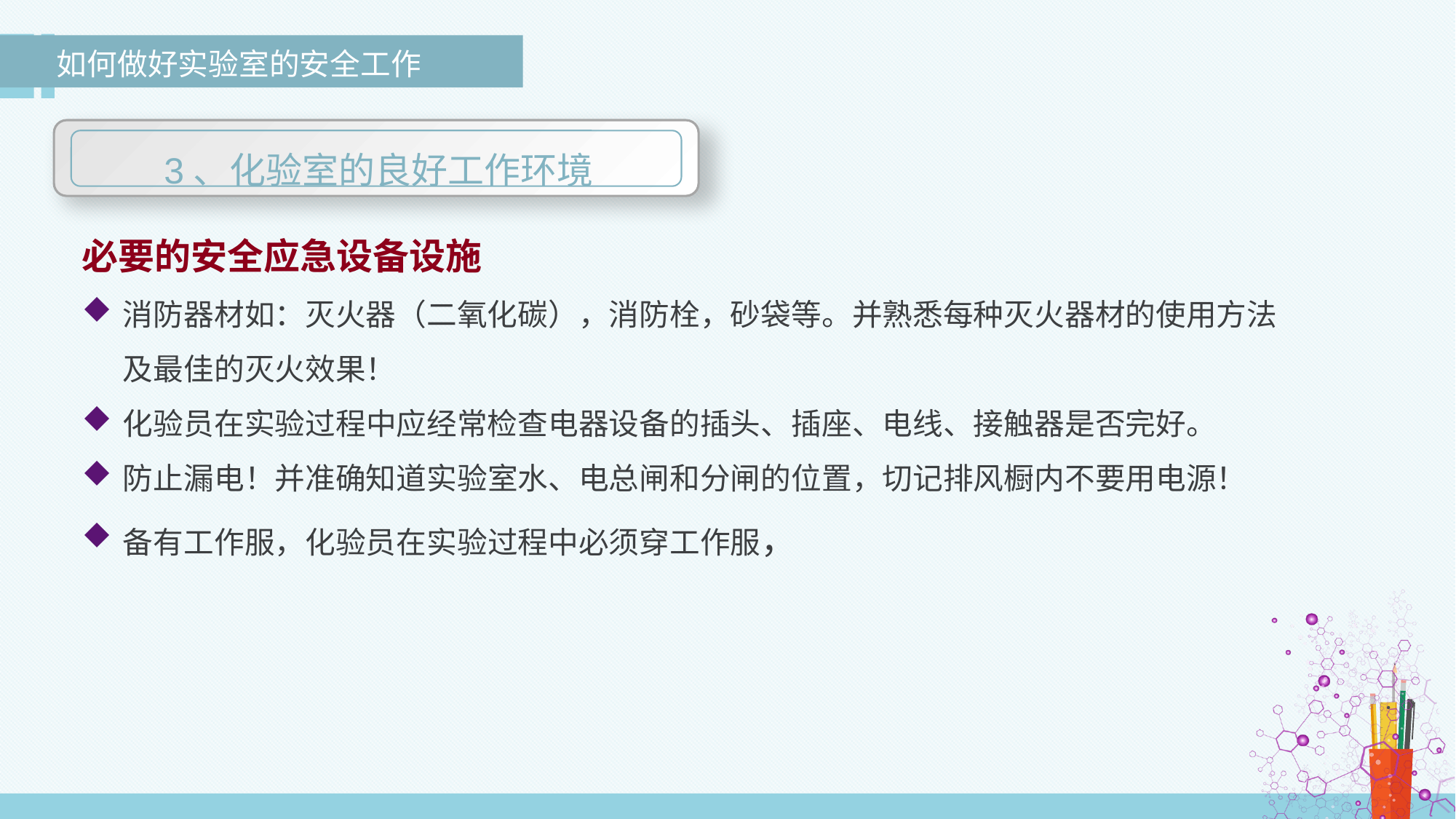

如何做好实验室的安全工作

 3、化验室的良好工作环境

必要的安全应急设备设施
消防器材如：灭火器（二氧化碳），消防栓，砂袋等。并熟悉每种灭火器材的使用方法及最佳的灭火效果！
化验员在实验过程中应经常检查电器设备的插头、插座、电线、接触器是否完好。
防止漏电！并准确知道实验室水、电总闸和分闸的位置，切记排风橱内不要用电源！
备有工作服，化验员在实验过程中必须穿工作服，